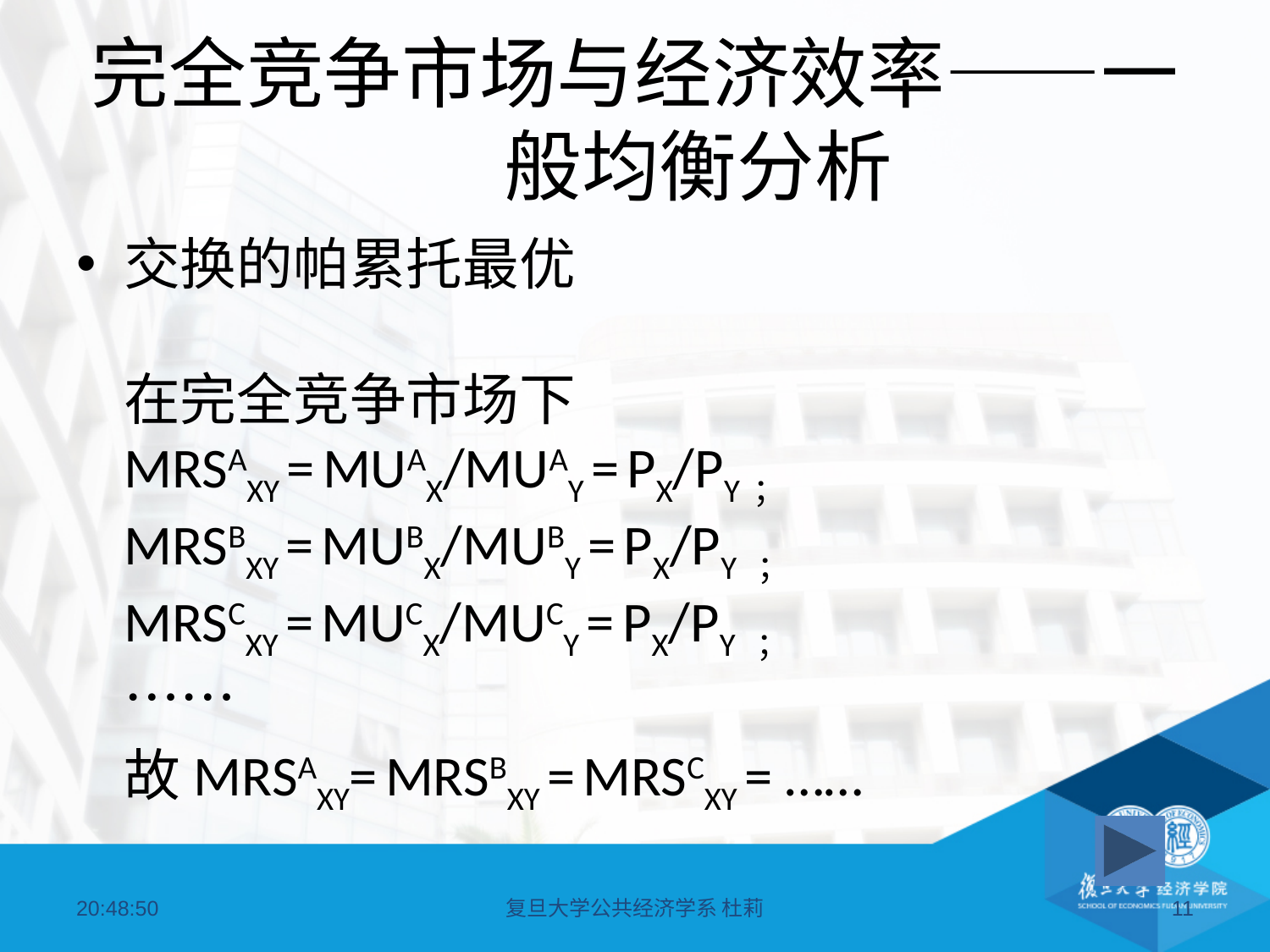

# 完全竞争市场与经济效率——一般均衡分析
交换的帕累托最优
在完全竞争市场下
MRSAXY = MUAX/MUAY = PX/PY；
MRSBXY = MUBX/MUBY = PX/PY ；
MRSCXY = MUCX/MUCY = PX/PY ；
……
故MRSAXY= MRSBXY = MRSCXY = ……

20:48:50
复旦大学公共经济学系 杜莉
11